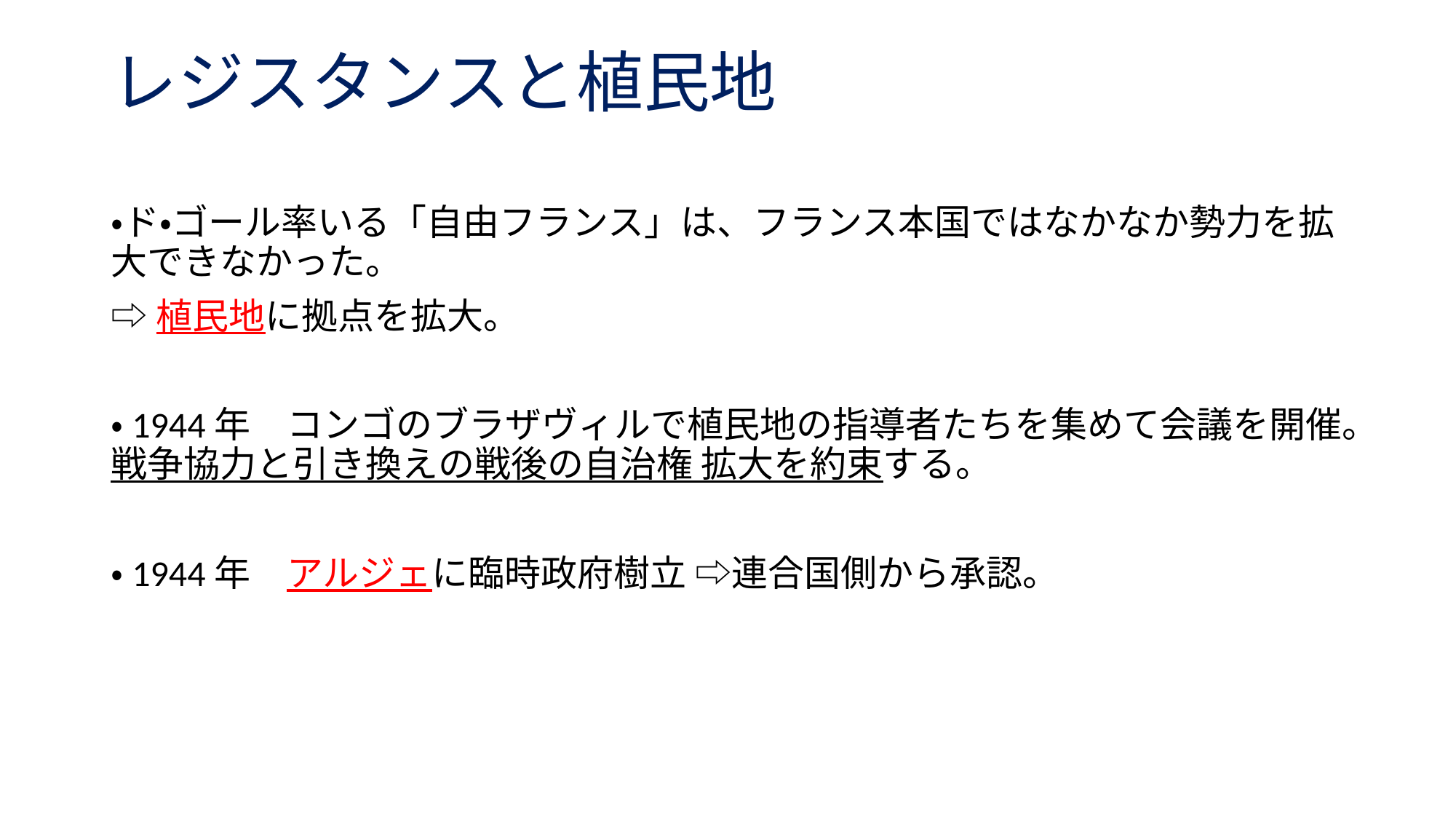

レジスタンスと植民地

・ド・ゴール率いる「自由フランス」は、フランス本国ではなかなか勢力を拡大できなかった。
⇨植民地に拠点を拡大。

・1944年　コンゴのブラザヴィルで植民地の指導者たちを集めて会議を開催。戦争協力と引き換えの戦後の自治権 拡大を約束する。

・1944年　アルジェに臨時政府樹立 ⇨連合国側から承認。
#